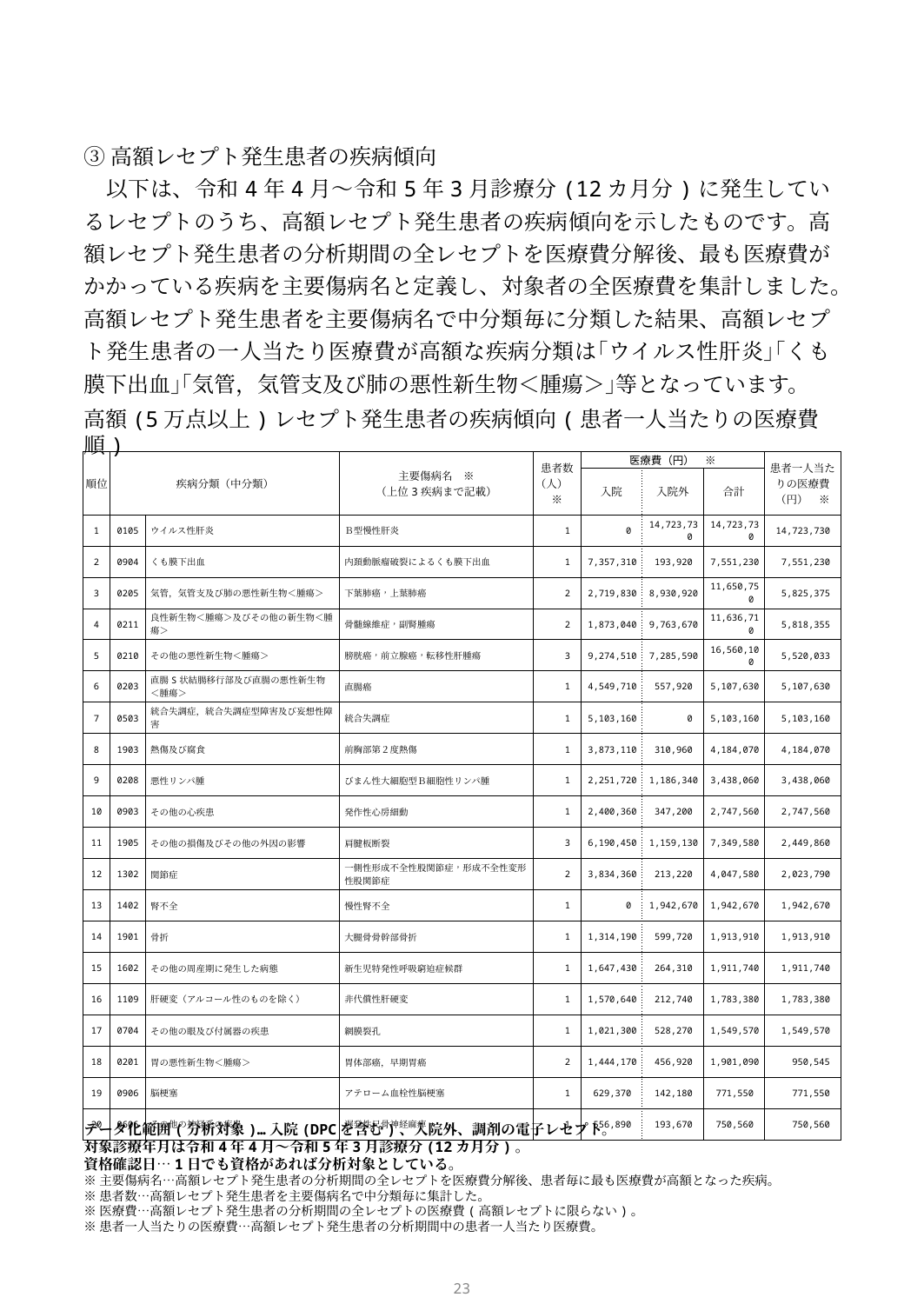

③高額レセプト発生患者の疾病傾向
　以下は、令和4年4月～令和5年3月診療分(12カ月分)に発生しているレセプトのうち、高額レセプト発生患者の疾病傾向を示したものです。高額レセプト発生患者の分析期間の全レセプトを医療費分解後、最も医療費がかかっている疾病を主要傷病名と定義し、対象者の全医療費を集計しました。高額レセプト発生患者を主要傷病名で中分類毎に分類した結果、高額レセプト発生患者の一人当たり医療費が高額な疾病分類は｢ウイルス性肝炎｣｢くも膜下出血｣｢気管，気管支及び肺の悪性新生物＜腫瘍＞｣等となっています。
高額(5万点以上)レセプト発生患者の疾病傾向(患者一人当たりの医療費順)
| 順位 | 疾病分類（中分類） |  | 主要傷病名　※ （上位3疾病まで記載） | 患者数 （人）　※ | 医療費（円）　※ |  |  | 患者一人当たりの医療費（円）　※ |
| --- | --- | --- | --- | --- | --- | --- | --- | --- |
|  |  |  |  |  | 入院 | 入院外 | 合計 |  |
| 1 | 0105 | ウイルス性肝炎 | Ｂ型慢性肝炎 | 1 | 0 | 14,723,730 | 14,723,730 | 14,723,730 |
| 2 | 0904 | くも膜下出血 | 内頚動脈瘤破裂によるくも膜下出血 | 1 | 7,357,310 | 193,920 | 7,551,230 | 7,551,230 |
| 3 | 0205 | 気管，気管支及び肺の悪性新生物＜腫瘍＞ | 下葉肺癌，上葉肺癌 | 2 | 2,719,830 | 8,930,920 | 11,650,750 | 5,825,375 |
| 4 | 0211 | 良性新生物＜腫瘍＞及びその他の新生物＜腫瘍＞ | 骨髄線維症，副腎腫瘍 | 2 | 1,873,040 | 9,763,670 | 11,636,710 | 5,818,355 |
| 5 | 0210 | その他の悪性新生物＜腫瘍＞ | 膀胱癌，前立腺癌，転移性肝腫瘍 | 3 | 9,274,510 | 7,285,590 | 16,560,100 | 5,520,033 |
| 6 | 0203 | 直腸S状結腸移行部及び直腸の悪性新生物＜腫瘍＞ | 直腸癌 | 1 | 4,549,710 | 557,920 | 5,107,630 | 5,107,630 |
| 7 | 0503 | 統合失調症，統合失調症型障害及び妄想性障害 | 統合失調症 | 1 | 5,103,160 | 0 | 5,103,160 | 5,103,160 |
| 8 | 1903 | 熱傷及び腐食 | 前胸部第２度熱傷 | 1 | 3,873,110 | 310,960 | 4,184,070 | 4,184,070 |
| 9 | 0208 | 悪性リンパ腫 | びまん性大細胞型Ｂ細胞性リンパ腫 | 1 | 2,251,720 | 1,186,340 | 3,438,060 | 3,438,060 |
| 10 | 0903 | その他の心疾患 | 発作性心房細動 | 1 | 2,400,360 | 347,200 | 2,747,560 | 2,747,560 |
| 11 | 1905 | その他の損傷及びその他の外因の影響 | 肩腱板断裂 | 3 | 6,190,450 | 1,159,130 | 7,349,580 | 2,449,860 |
| 12 | 1302 | 関節症 | 一側性形成不全性股関節症，形成不全性変形性股関節症 | 2 | 3,834,360 | 213,220 | 4,047,580 | 2,023,790 |
| 13 | 1402 | 腎不全 | 慢性腎不全 | 1 | 0 | 1,942,670 | 1,942,670 | 1,942,670 |
| 14 | 1901 | 骨折 | 大腿骨骨幹部骨折 | 1 | 1,314,190 | 599,720 | 1,913,910 | 1,913,910 |
| 15 | 1602 | その他の周産期に発生した病態 | 新生児特発性呼吸窮迫症候群 | 1 | 1,647,430 | 264,310 | 1,911,740 | 1,911,740 |
| 16 | 1109 | 肝硬変（アルコール性のものを除く） | 非代償性肝硬変 | 1 | 1,570,640 | 212,740 | 1,783,380 | 1,783,380 |
| 17 | 0704 | その他の眼及び付属器の疾患 | 網膜裂孔 | 1 | 1,021,300 | 528,270 | 1,549,570 | 1,549,570 |
| 18 | 0201 | 胃の悪性新生物＜腫瘍＞ | 胃体部癌，早期胃癌 | 2 | 1,444,170 | 456,920 | 1,901,090 | 950,545 |
| 19 | 0906 | 脳梗塞 | アテローム血栓性脳梗塞 | 1 | 629,370 | 142,180 | 771,550 | 771,550 |
| 20 | 0606 | その他の神経系の疾患 | 遅発性尺骨神経麻痺 | 1 | 556,890 | 193,670 | 750,560 | 750,560 |
データ化範囲(分析対象)…入院(DPCを含む)、入院外、調剤の電子レセプト。
対象診療年月は令和4年4月～令和5年3月診療分(12カ月分)。
資格確認日…1日でも資格があれば分析対象としている。
※主要傷病名…高額レセプト発生患者の分析期間の全レセプトを医療費分解後、患者毎に最も医療費が高額となった疾病。
※患者数…高額レセプト発生患者を主要傷病名で中分類毎に集計した。
※医療費…高額レセプト発生患者の分析期間の全レセプトの医療費(高額レセプトに限らない)。
※患者一人当たりの医療費…高額レセプト発生患者の分析期間中の患者一人当たり医療費。
23